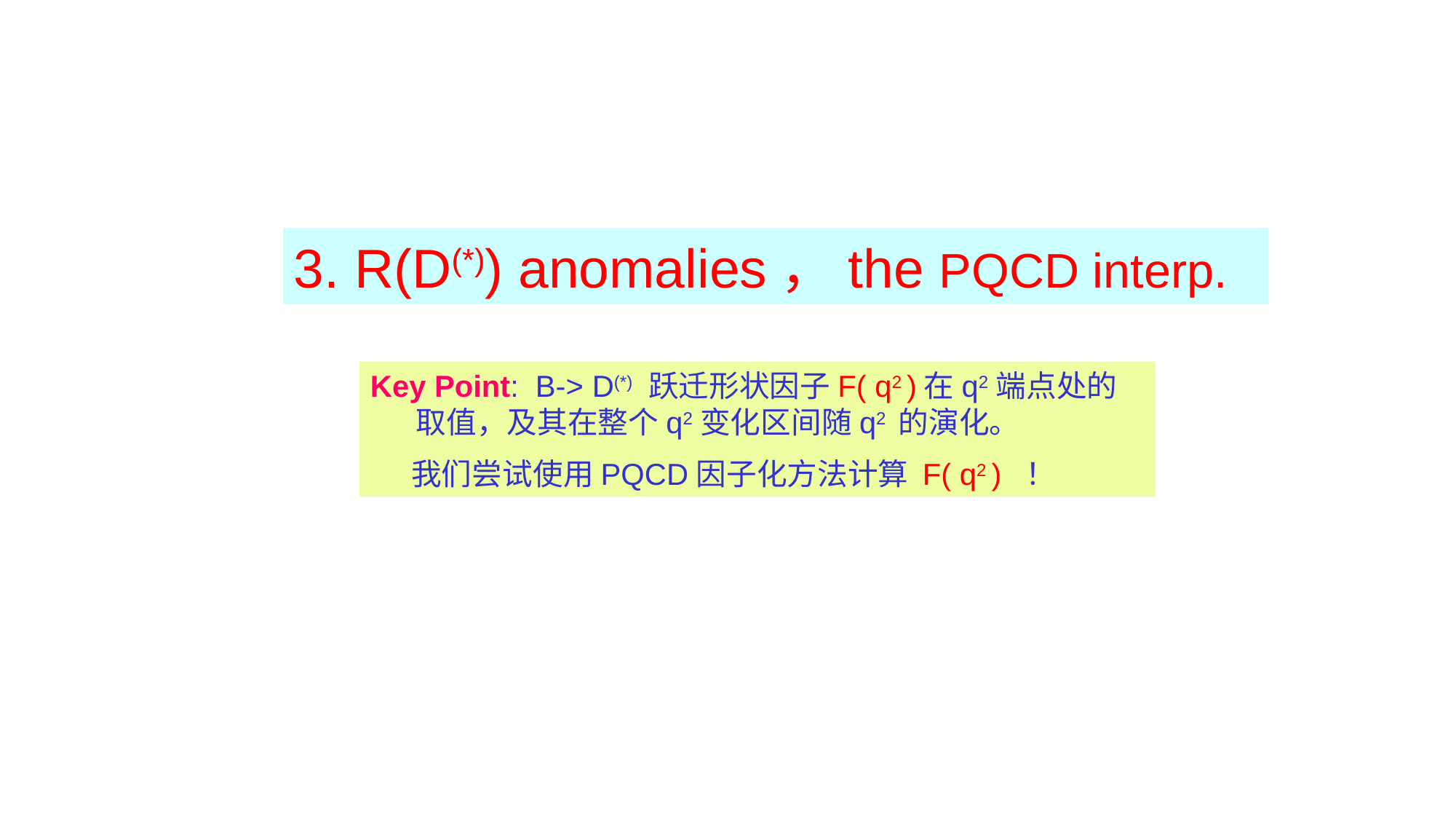

3. R(D(*)) anomalies，the PQCD interp.
Key Point:  B-> D(*) 跃迁形状因子F( q2 )在q2端点处的取值，及其在整个q2变化区间随q2 的演化。
     我们尝试使用PQCD因子化方法计算 F( q2 )  ！